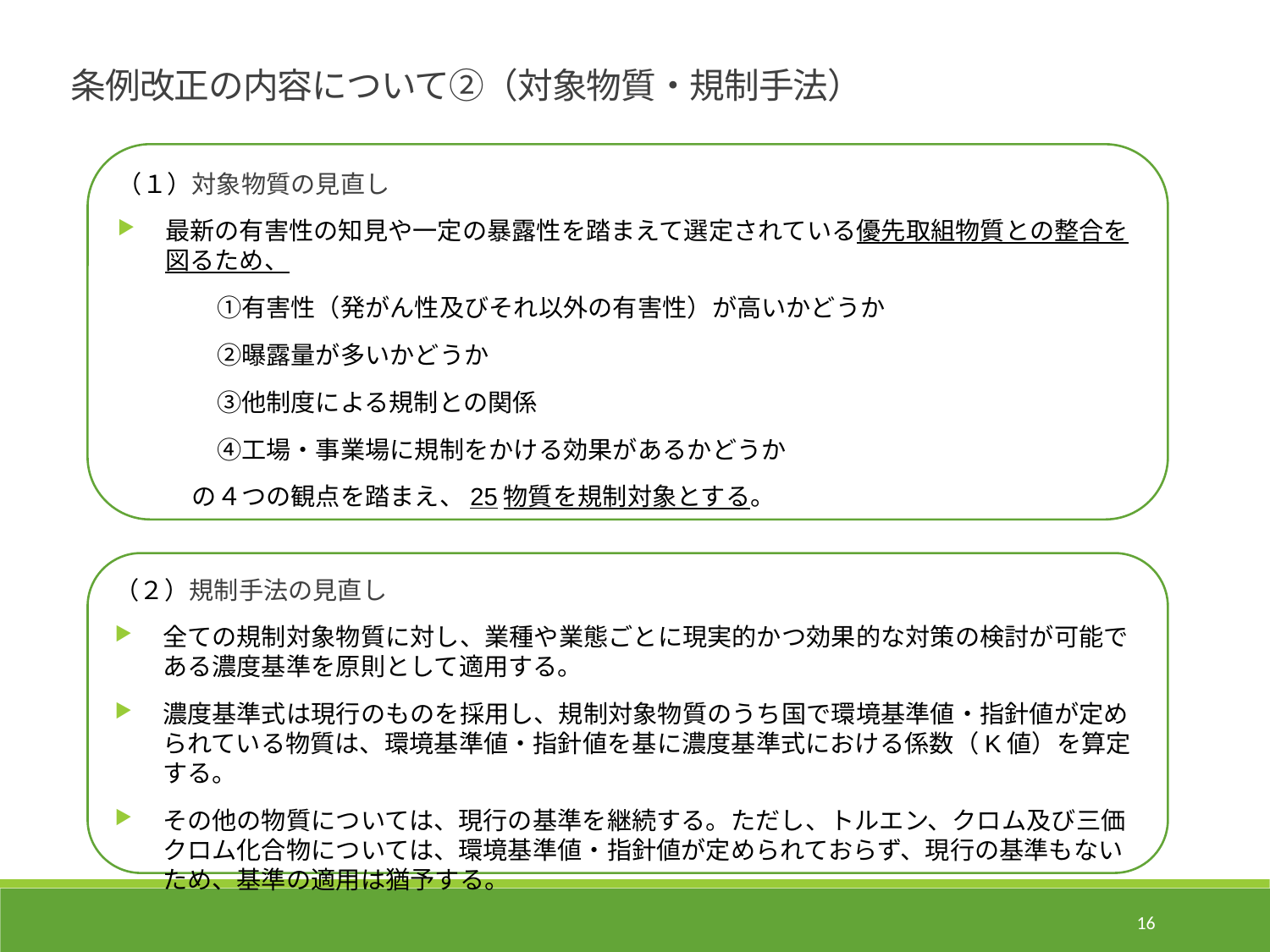

条例改正の内容について②（対象物質・規制手法）
（１）対象物質の見直し
最新の有害性の知見や一定の暴露性を踏まえて選定されている優先取組物質との整合を図るため、
　　　　①有害性（発がん性及びそれ以外の有害性）が高いかどうか
　　　　②曝露量が多いかどうか
　　　　③他制度による規制との関係
　　　　④工場・事業場に規制をかける効果があるかどうか
　　　の４つの観点を踏まえ、25物質を規制対象とする。
（２）規制手法の見直し
全ての規制対象物質に対し、業種や業態ごとに現実的かつ効果的な対策の検討が可能である濃度基準を原則として適用する。
濃度基準式は現行のものを採用し、規制対象物質のうち国で環境基準値・指針値が定められている物質は、環境基準値・指針値を基に濃度基準式における係数（K値）を算定する。
その他の物質については、現行の基準を継続する。ただし、トルエン、クロム及び三価クロム化合物については、環境基準値・指針値が定められておらず、現行の基準もないため、基準の適用は猶予する。
16